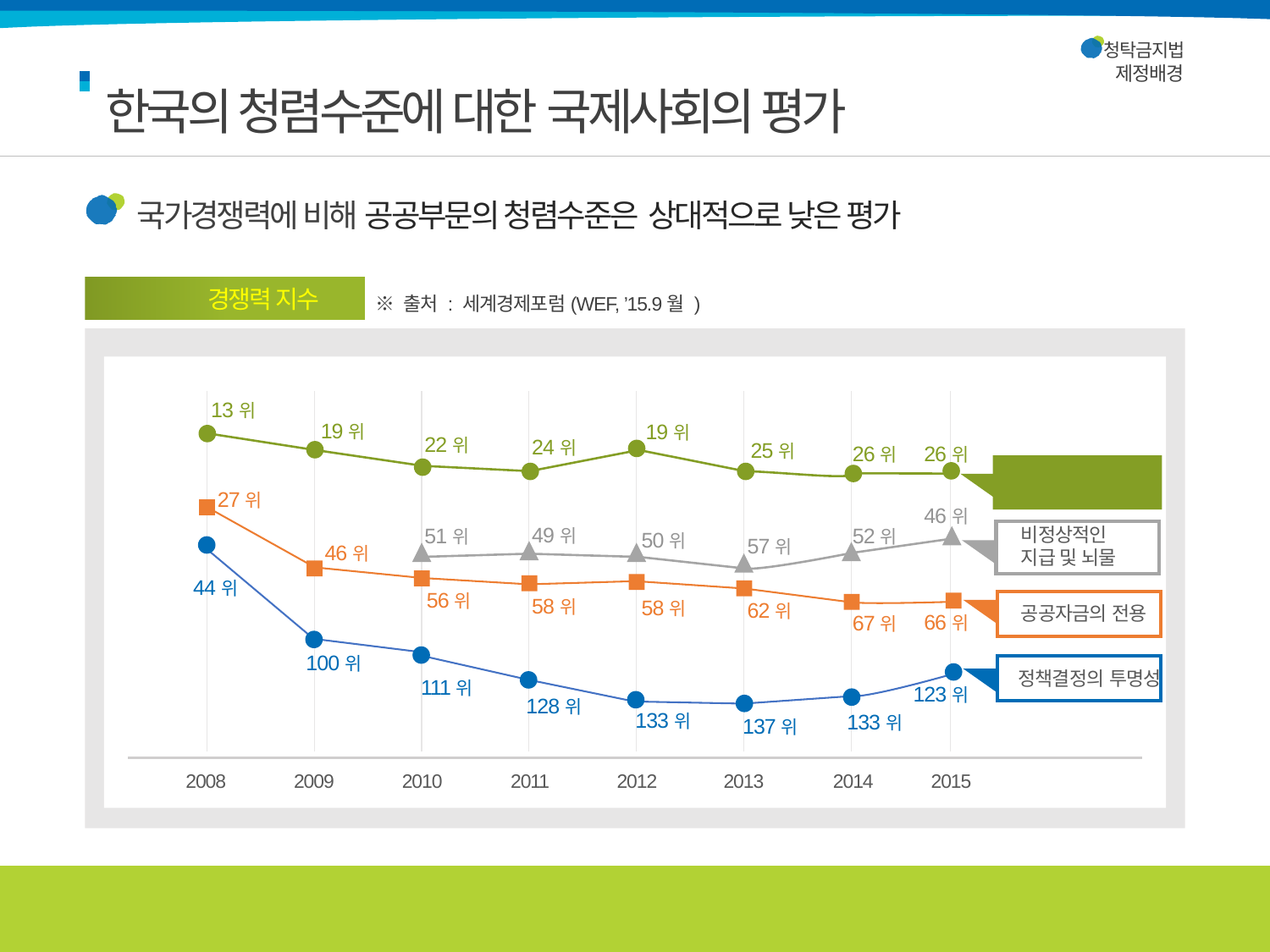

청탁금지법
제정배경

1
한국의 청렴수준에 대한 국제사회의 평가
국가경쟁력에 비해 공공부문의 청렴수준은 상대적으로 낮은 평가

2015 국가 경쟁력 지수 순위
※ 출처 : 세계경제포럼(WEF, ’15.9월 )

13위
19위
19위

22위

24위
25위

26위
26위

국가경쟁력(GCI)

27위

46위

비정상적인
지급 및 뇌물

49위
51위
52위

50위
57위

46위

44위

56위

공공자금의 전용

58위

58위
62위
66위
67위

100위

정책결정의 투명성

111위
123위

128위

133위
133위
137위
2008
2009
2010
2011
2012
2013
2014
2015